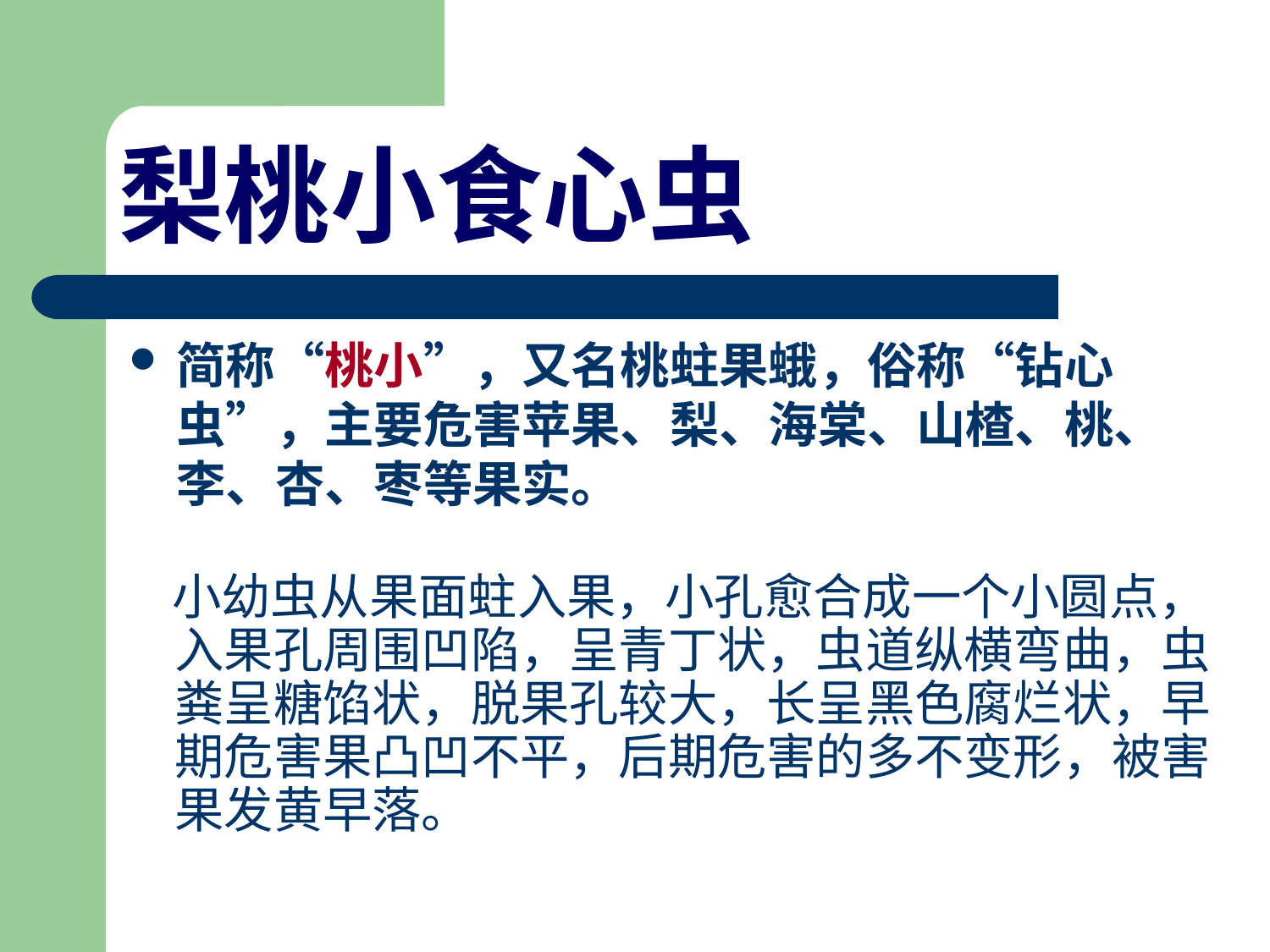

# 梨桃小食心虫
简称“桃小”，又名桃蛀果蛾，俗称“钻心虫”，主要危害苹果、梨、海棠、山楂、桃、李、杏、枣等果实。

   小幼虫从果面蛀入果，小孔愈合成一个小圆点，入果孔周围凹陷，呈青丁状，虫道纵横弯曲，虫粪呈糖馅状，脱果孔较大，长呈黑色腐烂状，早期危害果凸凹不平，后期危害的多不变形，被害果发黄早落。